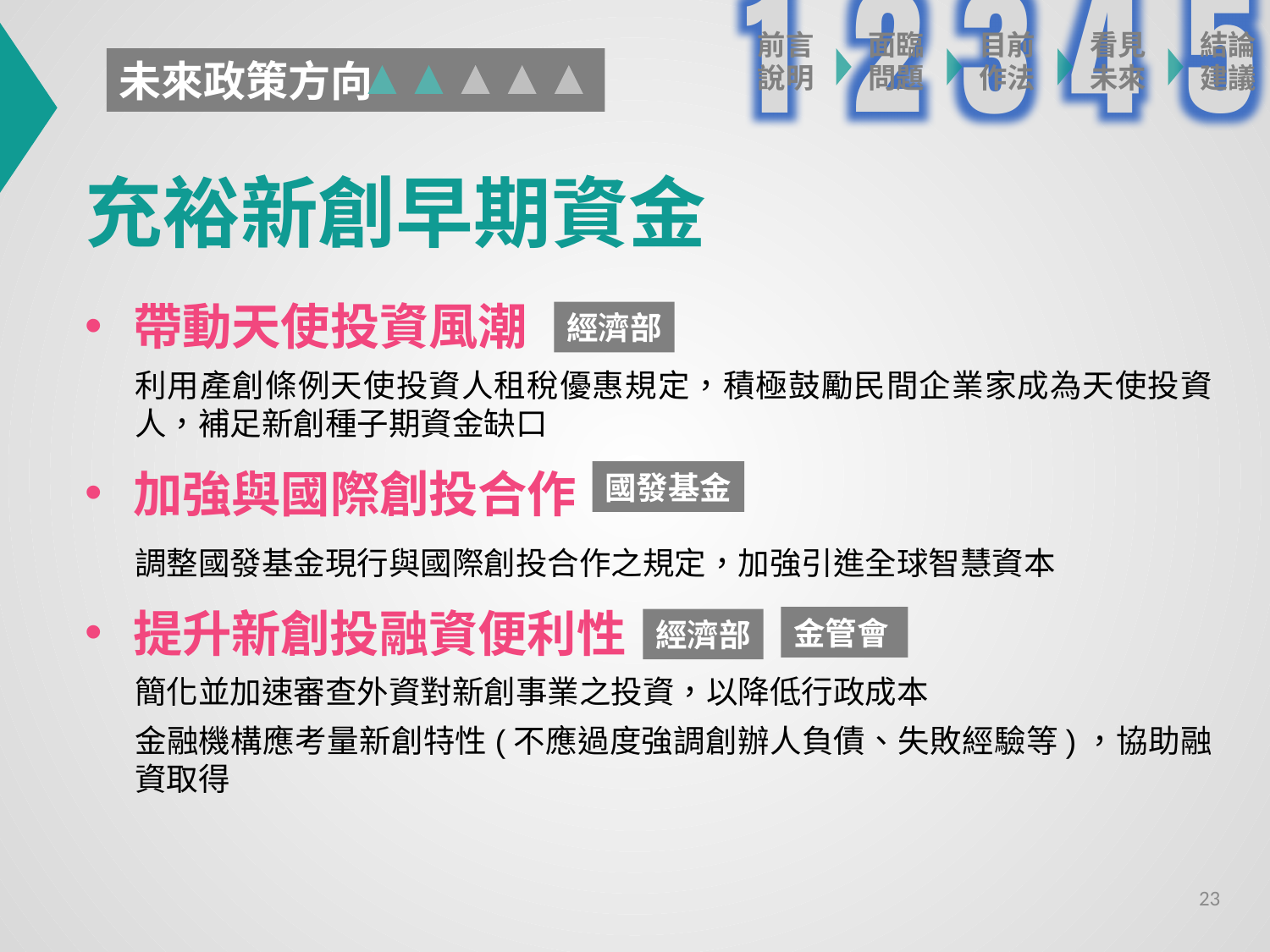

2
5
1
3
4
前言
說明
面臨問題
目前作法
看見未來
結論建議

未來政策方向

充裕新創早期資金
帶動天使投資風潮
利用產創條例天使投資人租稅優惠規定，積極鼓勵民間企業家成為天使投資人，補足新創種子期資金缺口
加強與國際創投合作
調整國發基金現行與國際創投合作之規定，加強引進全球智慧資本
提升新創投融資便利性
簡化並加速審查外資對新創事業之投資，以降低行政成本
金融機構應考量新創特性(不應過度強調創辦人負債、失敗經驗等)，協助融資取得
經濟部
國發基金
金管會
經濟部
23